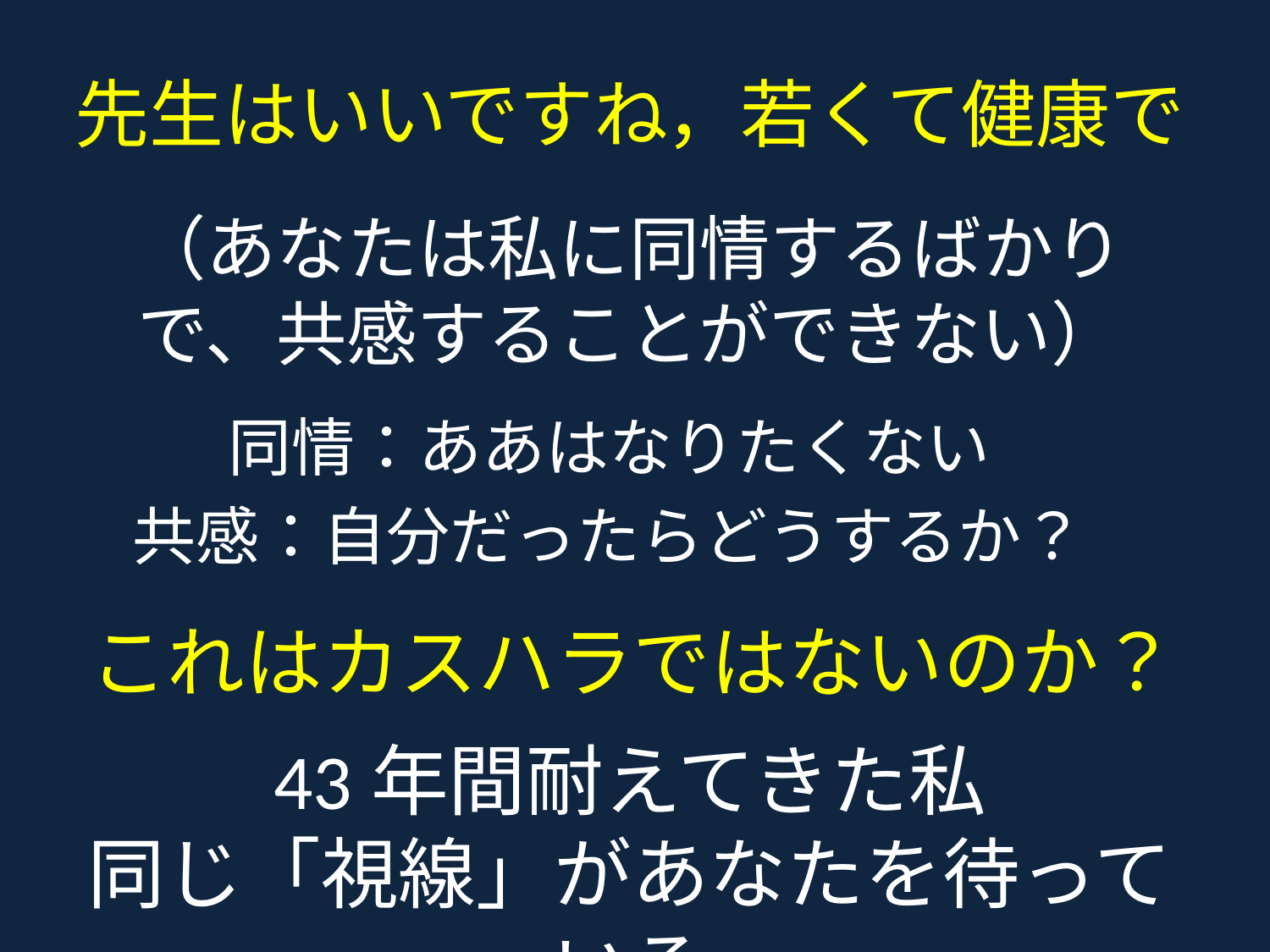

# 先生はいいですね，若くて健康で
（あなたは私に同情するばかりで、共感することができない）
同情：ああはなりたくない
共感：自分だったらどうするか？
これはカスハラではないのか？

43年間耐えてきた私
同じ「視線」があなたを待っている